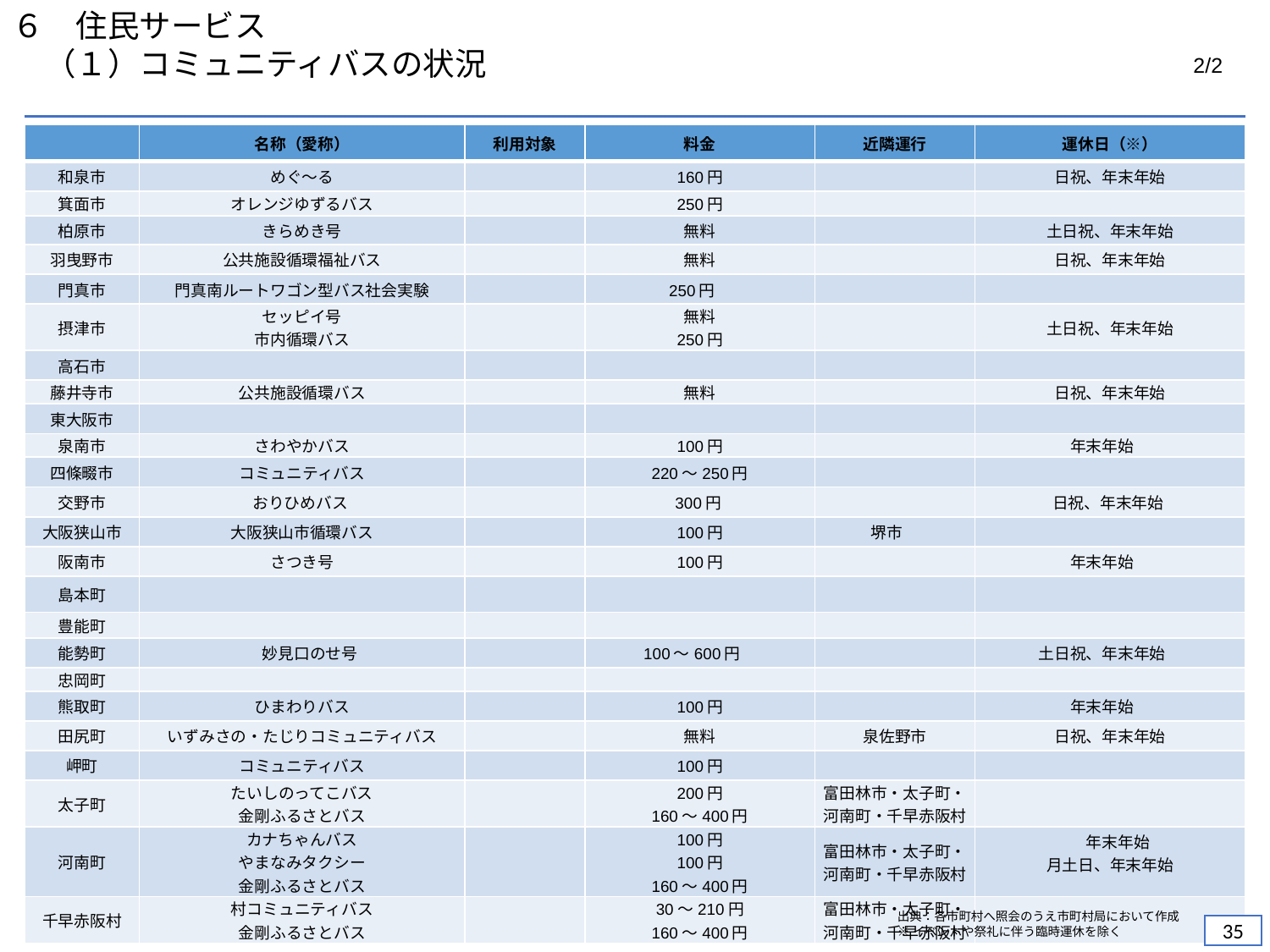

６　住民サービス
　（１）コミュニティバスの状況
2/2
|  | 名称（愛称） | 利用対象 | 料金 | 近隣運行 | 運休日（※） |
| --- | --- | --- | --- | --- | --- |
| 和泉市 | めぐ～る |  | 160円 |  | 日祝、年末年始 |
| 箕面市 | オレンジゆずるバス |  | 250円 |  |  |
| 柏原市 | きらめき号 |  | 無料 |  | 土日祝、年末年始 |
| 羽曳野市 | 公共施設循環福祉バス |  | 無料 |  | 日祝、年末年始 |
| 門真市 | 門真南ルートワゴン型バス社会実験 |  | 250円 |  |  |
| 摂津市 | セッピイ号 市内循環バス |  | 無料 250円 |  | 土日祝、年末年始 |
| 高石市 |  |  |  |  |  |
| 藤井寺市 | 公共施設循環バス |  | 無料 |  | 日祝、年末年始 |
| 東大阪市 |  |  |  |  |  |
| 泉南市 | さわやかバス |  | 100円 |  | 年末年始 |
| 四條畷市 | コミュニティバス |  | 220～250円 |  |  |
| 交野市 | おりひめバス |  | 300円 |  | 日祝、年末年始 |
| 大阪狭山市 | 大阪狭山市循環バス |  | 100円 | 堺市 |  |
| 阪南市 | さつき号 |  | 100円 |  | 年末年始 |
| 島本町 |  |  |  |  |  |
| 豊能町 |  |  |  |  |  |
| 能勢町 | 妙見口のせ号 |  | 100～600円 |  | 土日祝、年末年始 |
| 忠岡町 |  |  |  |  |  |
| 熊取町 | ひまわりバス |  | 100円 |  | 年末年始 |
| 田尻町 | いずみさの・たじりコミュニティバス |  | 無料 | 泉佐野市 | 日祝、年末年始 |
| 岬町 | コミュニティバス |  | 100円 |  |  |
| 太子町 | たいしのってこバス 金剛ふるさとバス |  | 200円 160～400円 | 富田林市・太子町・ 河南町・千早赤阪村 |  |
| 河南町 | カナちゃんバス やまなみタクシー 金剛ふるさとバス |  | 100円 100円 160～400円 | 富田林市・太子町・ 河南町・千早赤阪村 | 年末年始 月土日、年末年始 |
| 千早赤阪村 | 村コミュニティバス 金剛ふるさとバス |  | 30～210円 160～400円 | 富田林市・太子町・ 河南町・千早赤阪村 |  |
出典：各市町村へ照会のうえ市町村局において作成
※イベントや祭礼に伴う臨時運休を除く
35